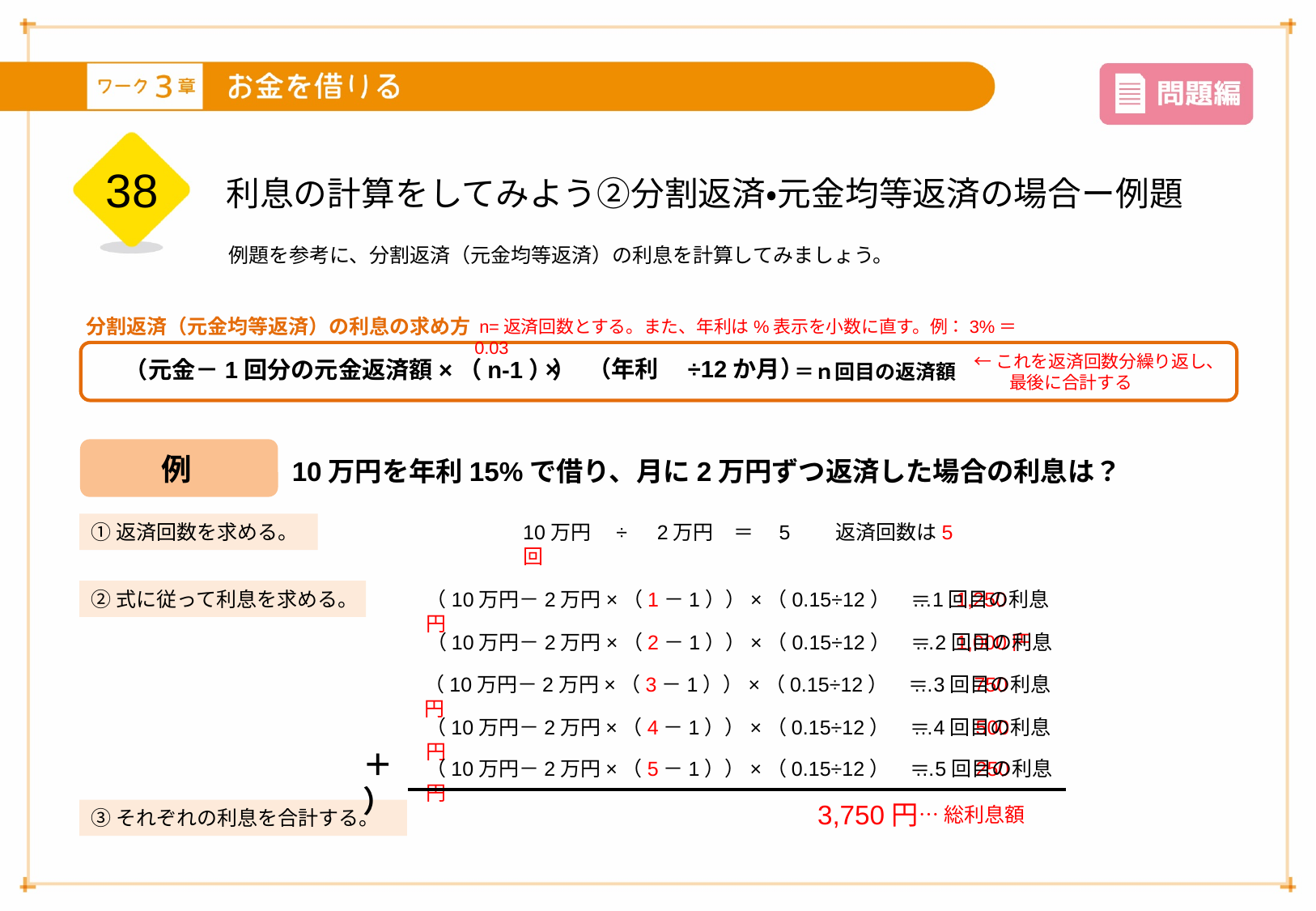

38
利息の計算をしてみよう②分割返済・元金均等返済の場合ー例題
例題を参考に、分割返済（元金均等返済）の利息を計算してみましょう。
分割返済（元金均等返済）の利息の求め方
 n=返済回数とする。また、年利は%表示を小数に直す。例：3%＝0.03

←これを返済回数分繰り返し、
　　最後に合計する
×
（年利　÷12か月）
（元金－1回分の元金返済額×（n-1））
＝ｎ回目の返済額

例
10万円を年利15%で借り、月に2万円ずつ返済した場合の利息は？
①返済回数を求める。
10万円　÷　2万円　＝　5　　返済回数は5回
②式に従って利息を求める。
（10万円－2万円×（1－1））×（0.15÷12）　＝　1,250円
…1回目の利息
（10万円－2万円×（2－1））×（0.15÷12）　＝　1,000円
…2回目の利息
（10万円－2万円×（3－1））×（0.15÷12）　＝　　750円
…3回目の利息
（10万円－2万円×（4－1））×（0.15÷12）　＝　　500円
…4回目の利息
＋）
（10万円－2万円×（5－1））×（0.15÷12）　＝　　250円
…5回目の利息
3,750円
…総利息額
③それぞれの利息を合計する。